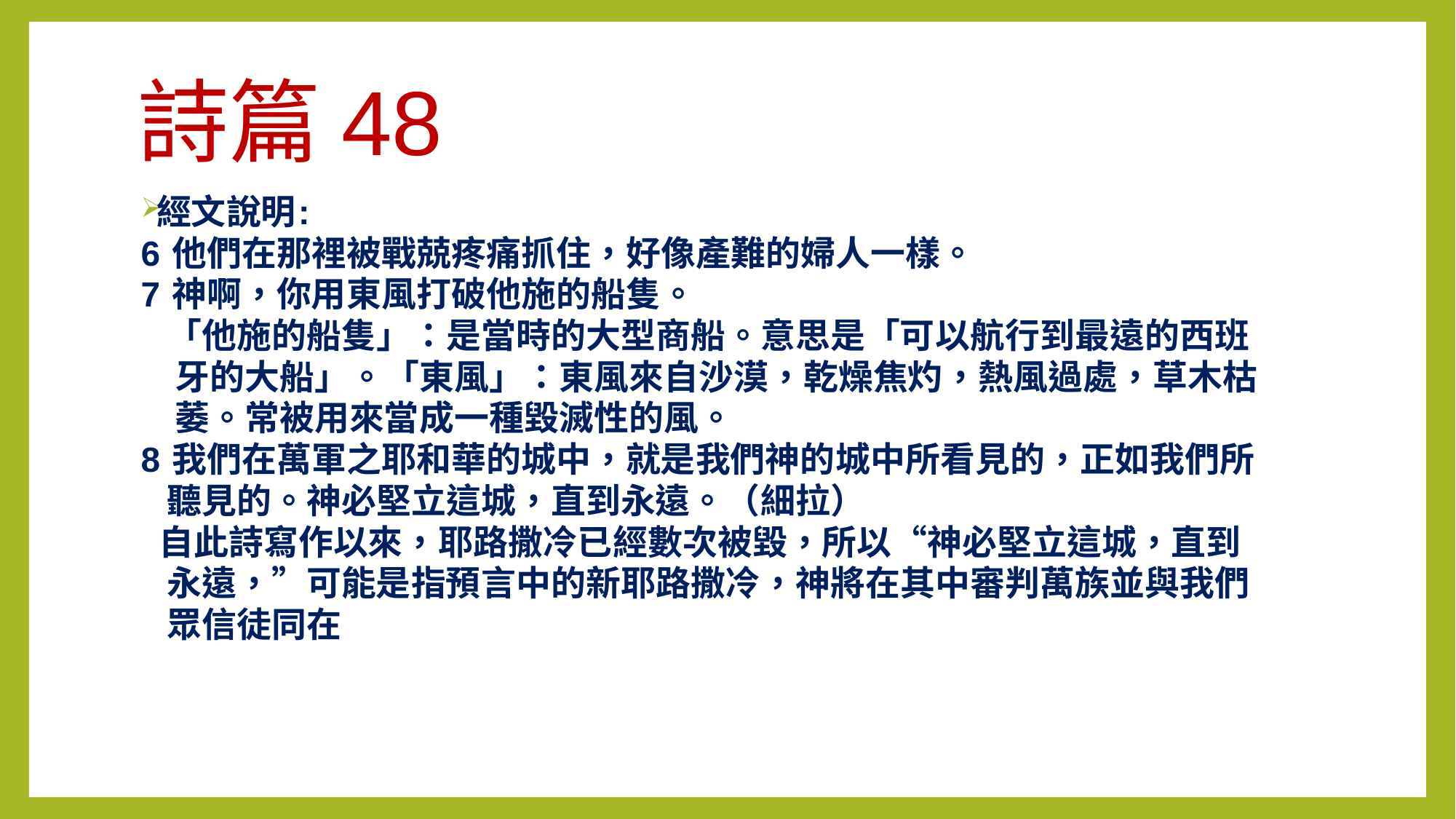

# 詩篇48
經文說明:
6 他們在那裡被戰兢疼痛抓住，好像產難的婦人一樣。
7 神啊，你用東風打破他施的船隻。
   「他施的船隻」：是當時的大型商船。意思是「可以航行到最遠的西班
    牙的大船」。「東風」：東風來自沙漠，乾燥焦灼，熱風過處，草木枯
    萎。常被用來當成一種毀滅性的風。
8 我們在萬軍之耶和華的城中，就是我們神的城中所看見的，正如我們所
   聽見的。神必堅立這城，直到永遠。（細拉）
  自此詩寫作以來，耶路撒冷已經數次被毀，所以“神必堅立這城，直到
   永遠，”可能是指預言中的新耶路撒冷，神將在其中審判萬族並與我們
   眾信徒同在